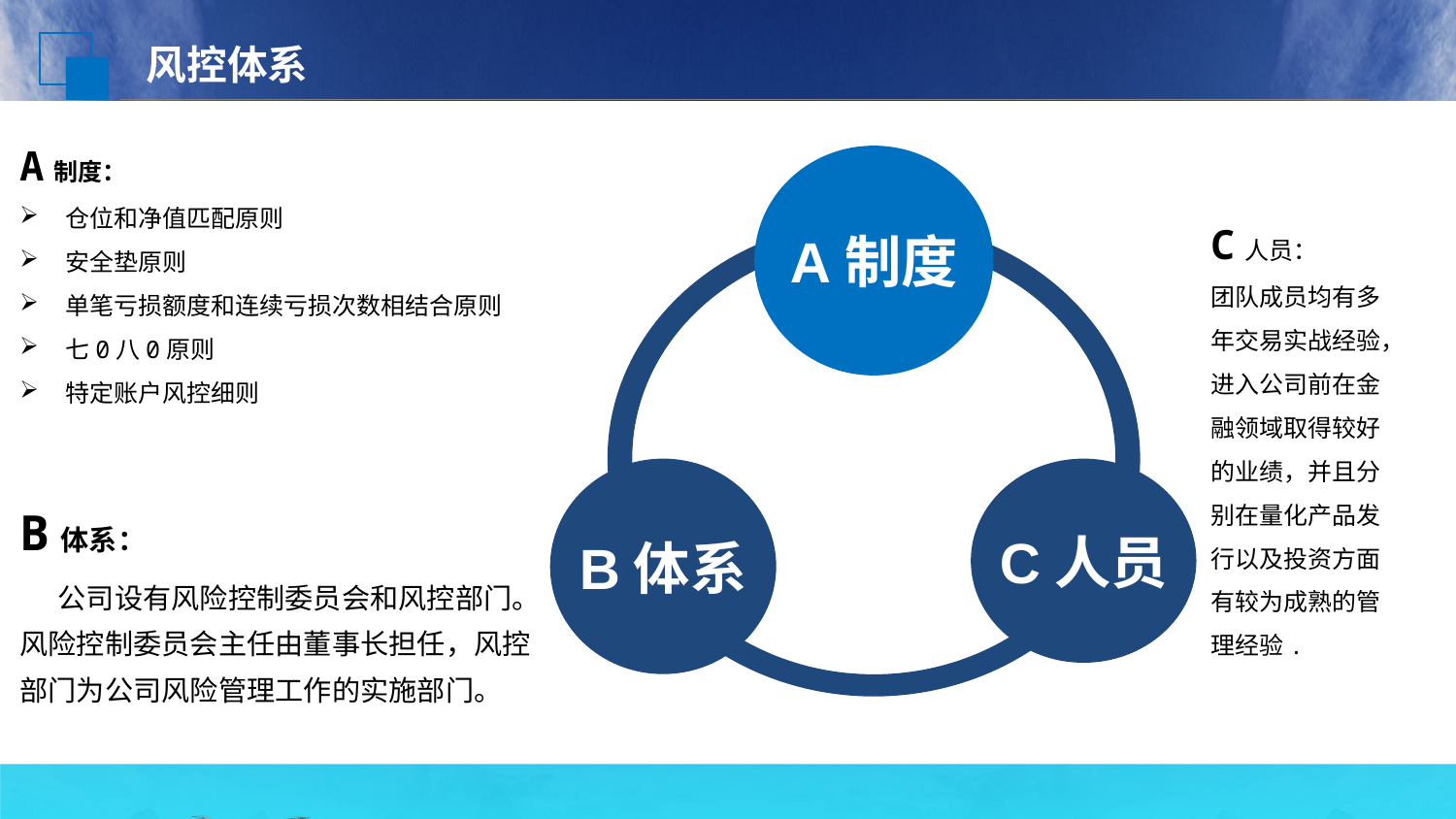

风控体系
A制度：
仓位和净值匹配原则
安全垫原则
单笔亏损额度和连续亏损次数相结合原则
七0八0原则
特定账户风控细则

A制度

B体系
C人员
C人员：
团队成员均有多年交易实战经验，进入公司前在金融领域取得较好的业绩，并且分别在量化产品发行以及投资方面有较为成熟的管理经验.
B体系：
     公司设有风险控制委员会和风控部门。风险控制委员会主任由董事长担任，风控部门为公司风险管理工作的实施部门。